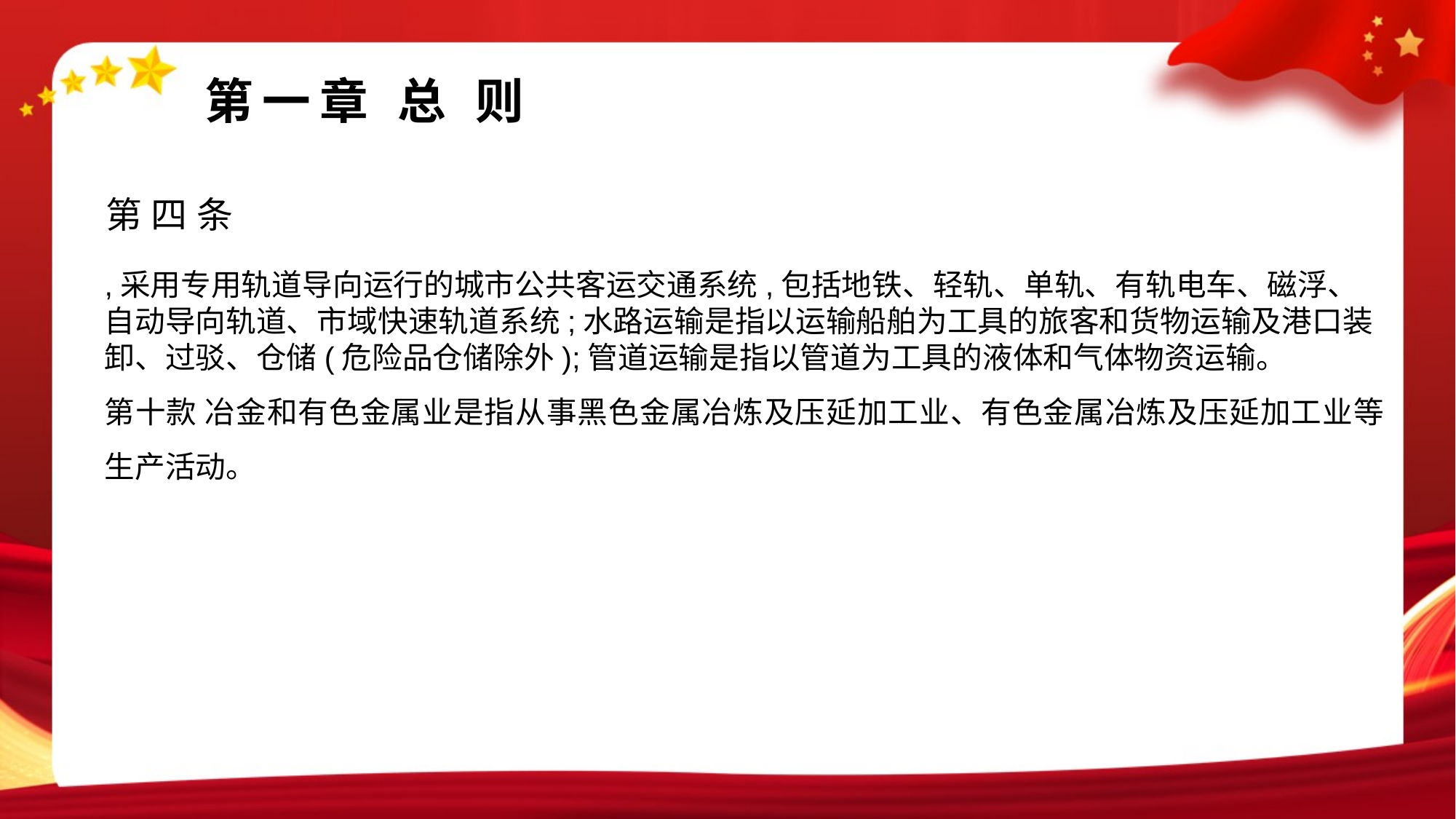

#
第一章 总 则
第四条
,采用专用轨道导向运行的城市公共客运交通系统,包括地铁、轻轨、单轨、有轨电车、磁浮、自动导向轨道、市域快速轨道系统;水路运输是指以运输船舶为工具的旅客和货物运输及港口装卸、过驳、仓储(危险品仓储除外);管道运输是指以管道为工具的液体和气体物资运输。
第十款 冶金和有色金属业是指从事黑色金属冶炼及压延加工业、有色金属冶炼及压延加工业等生产活动。